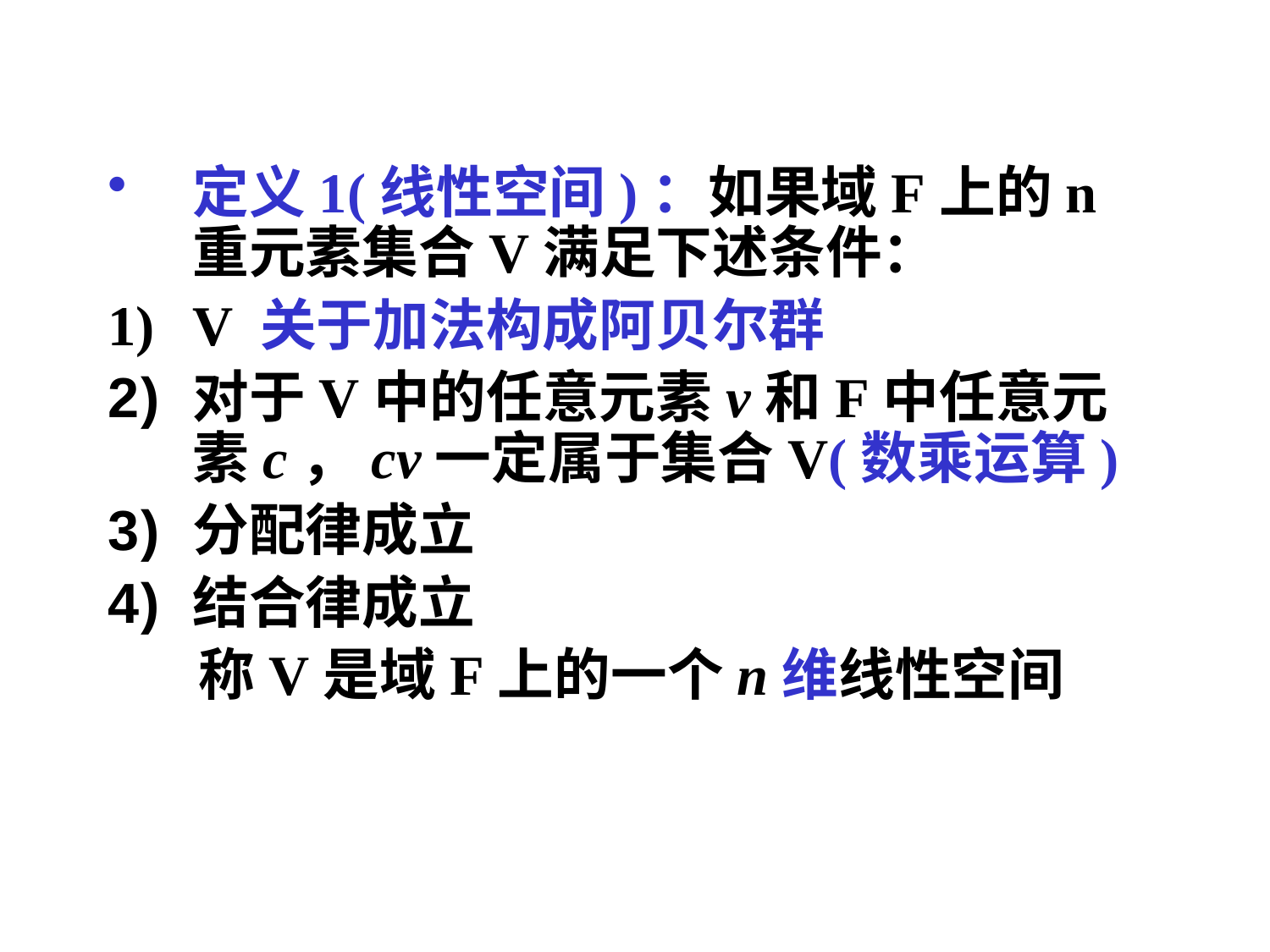

定义1(线性空间)：如果域F上的n重元素集合V满足下述条件：
V 关于加法构成阿贝尔群
对于V中的任意元素v和F中任意元素c，cv一定属于集合V(数乘运算)
分配律成立
结合律成立
      称V是域F上的一个n维线性空间